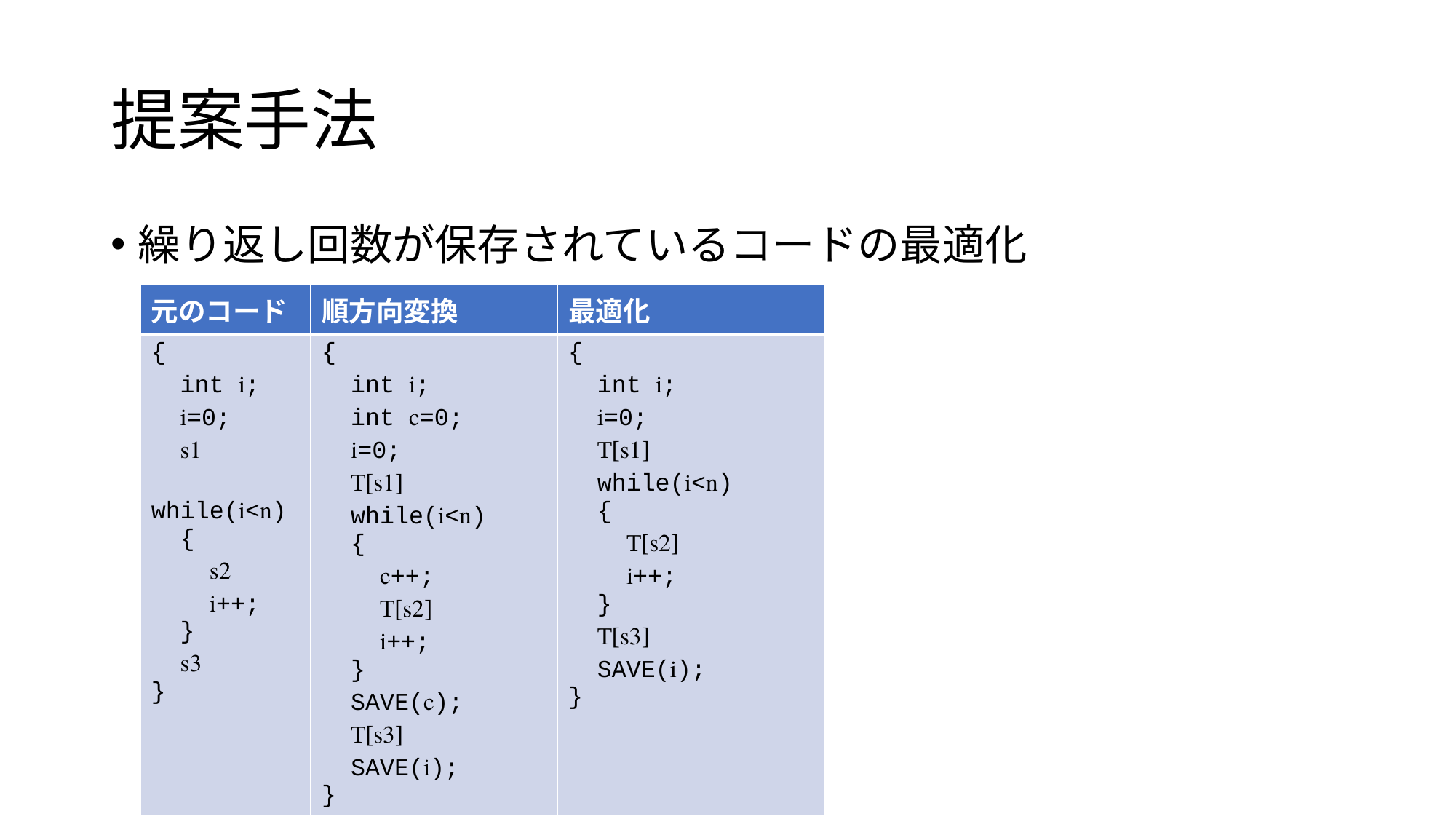

# 提案手法
繰り返し回数が保存されているコードの最適化
| 元のコード | 順方向変換 | 最適化 |
| --- | --- | --- |
| { int i; i=0; s1 while(i<n) { s2 i++; } s3 } | { int i; int c=0; i=0; T[s1] while(i<n) { c++; T[s2] i++; } SAVE(c); T[s3] SAVE(i); } | { int i; i=0; T[s1] while(i<n) { T[s2] i++; } T[s3] SAVE(i); } |